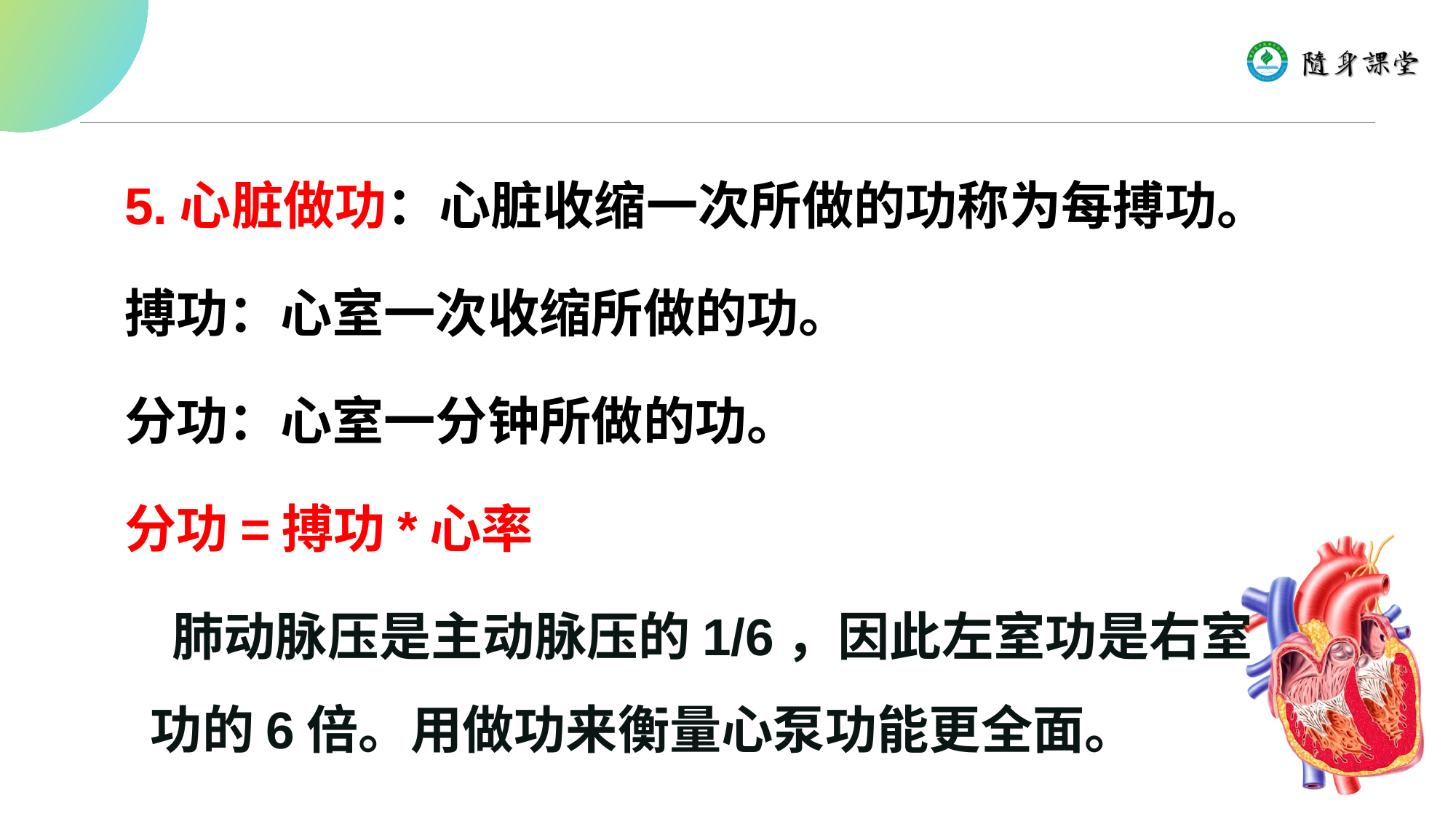

5.心脏做功：心脏收缩一次所做的功称为每搏功。
搏功：心室一次收缩所做的功。
分功：心室一分钟所做的功。
分功=搏功*心率
   肺动脉压是主动脉压的1/6，因此左室功是右室功的6倍。用做功来衡量心泵功能更全面。